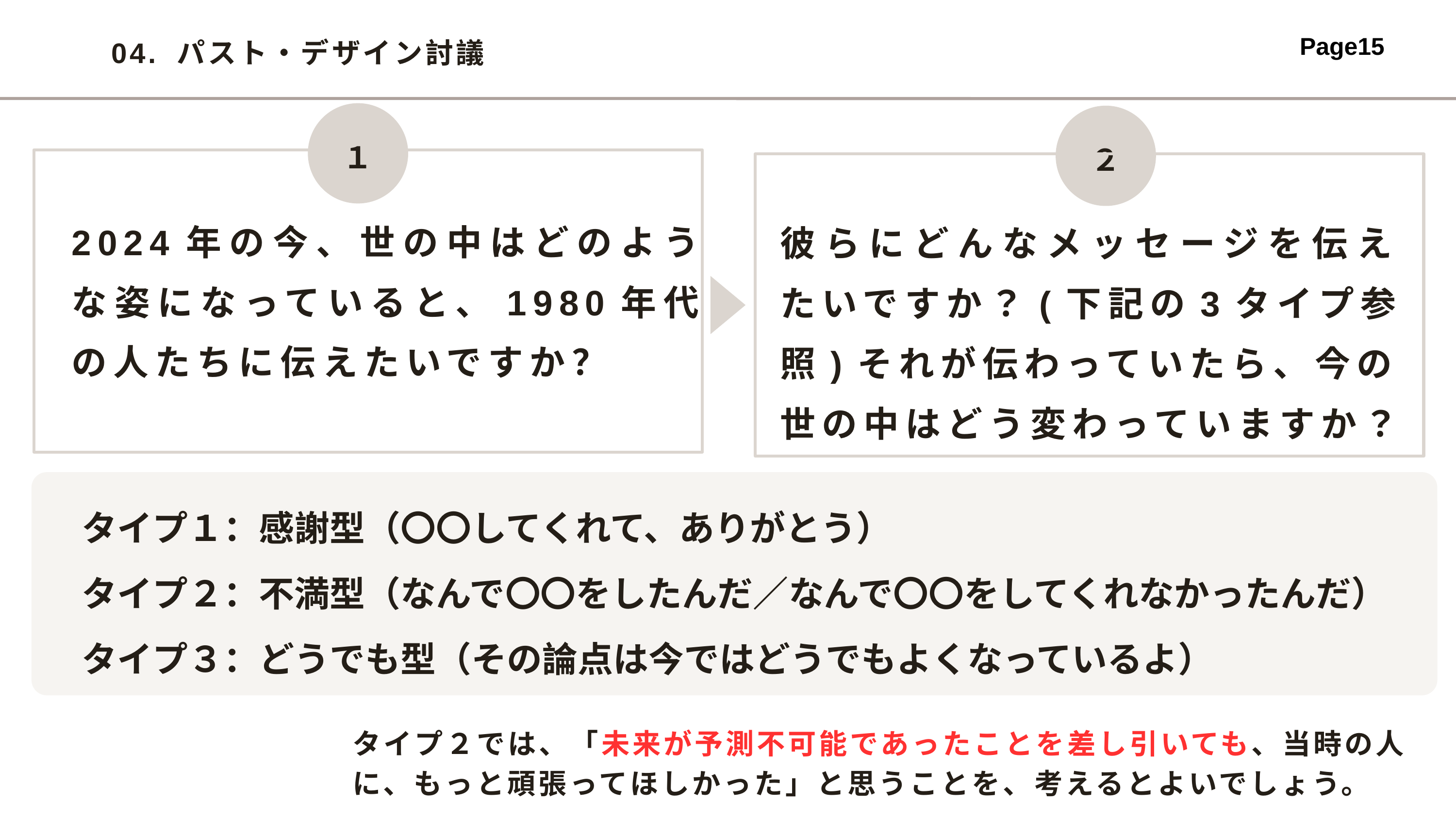

04. パスト・デザイン討議

１
２
2024年の今、世の中はどのような姿になっていると、1980年代の人たちに伝えたいですか？
彼らにどんなメッセージを伝えたいですか？(下記の3タイプ参照)それが伝わっていたら、今の世の中はどう変わっていますか？

タイプ１：感謝型（〇〇してくれて、ありがとう）
タイプ２：不満型（なんで〇〇をしたんだ／なんで〇〇をしてくれなかったんだ）
タイプ３：どうでも型（その論点は今ではどうでもよくなっているよ）
タイプ２では、「未来が予測不可能であったことを差し引いても、当時の人に、もっと頑張ってほしかった」と思うことを、考えるとよいでしょう。